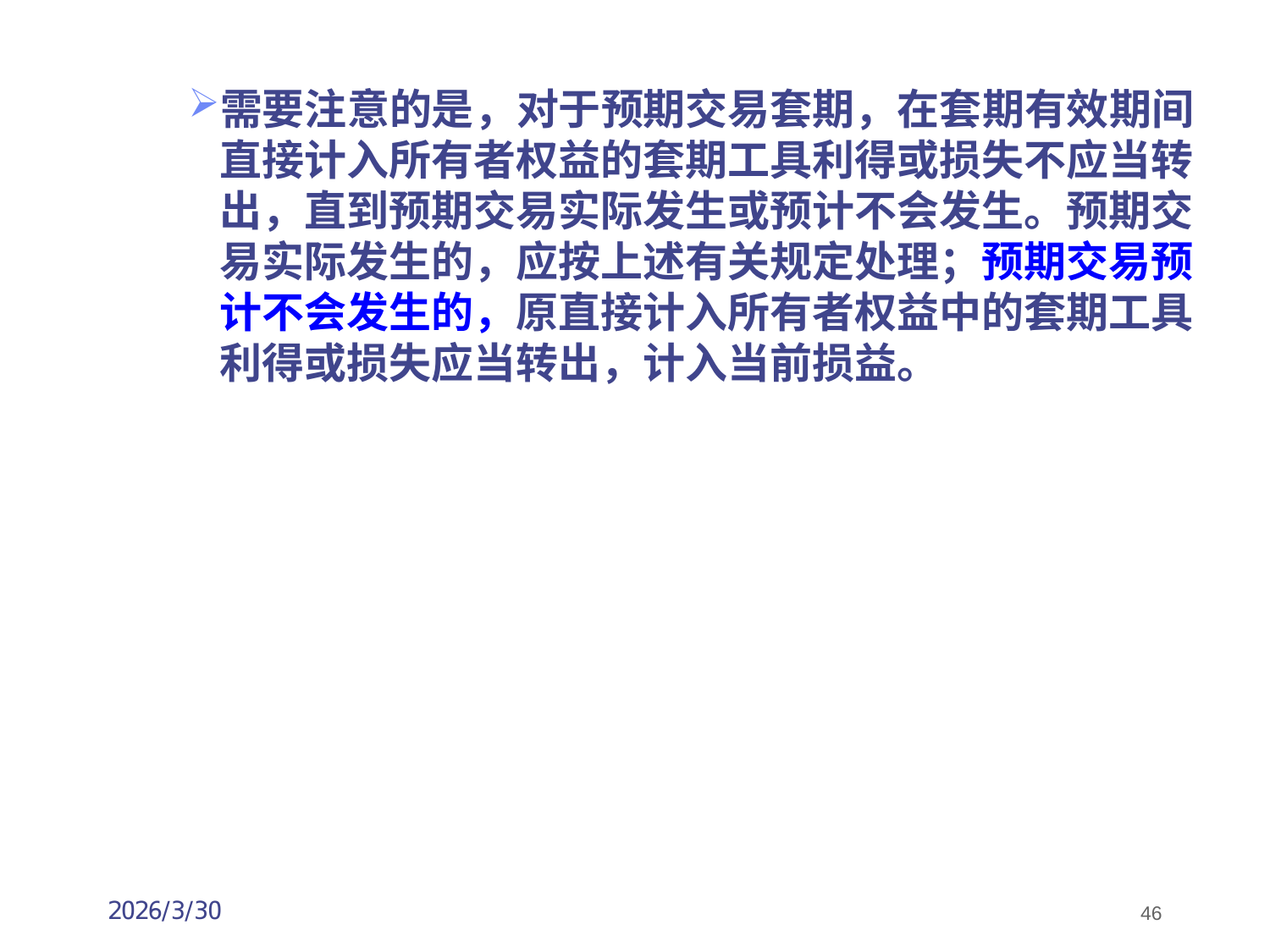

需要注意的是，对于预期交易套期，在套期有效期间直接计入所有者权益的套期工具利得或损失不应当转出，直到预期交易实际发生或预计不会发生。预期交易实际发生的，应按上述有关规定处理；预期交易预计不会发生的，原直接计入所有者权益中的套期工具利得或损失应当转出，计入当前损益。

2026/3/30
46